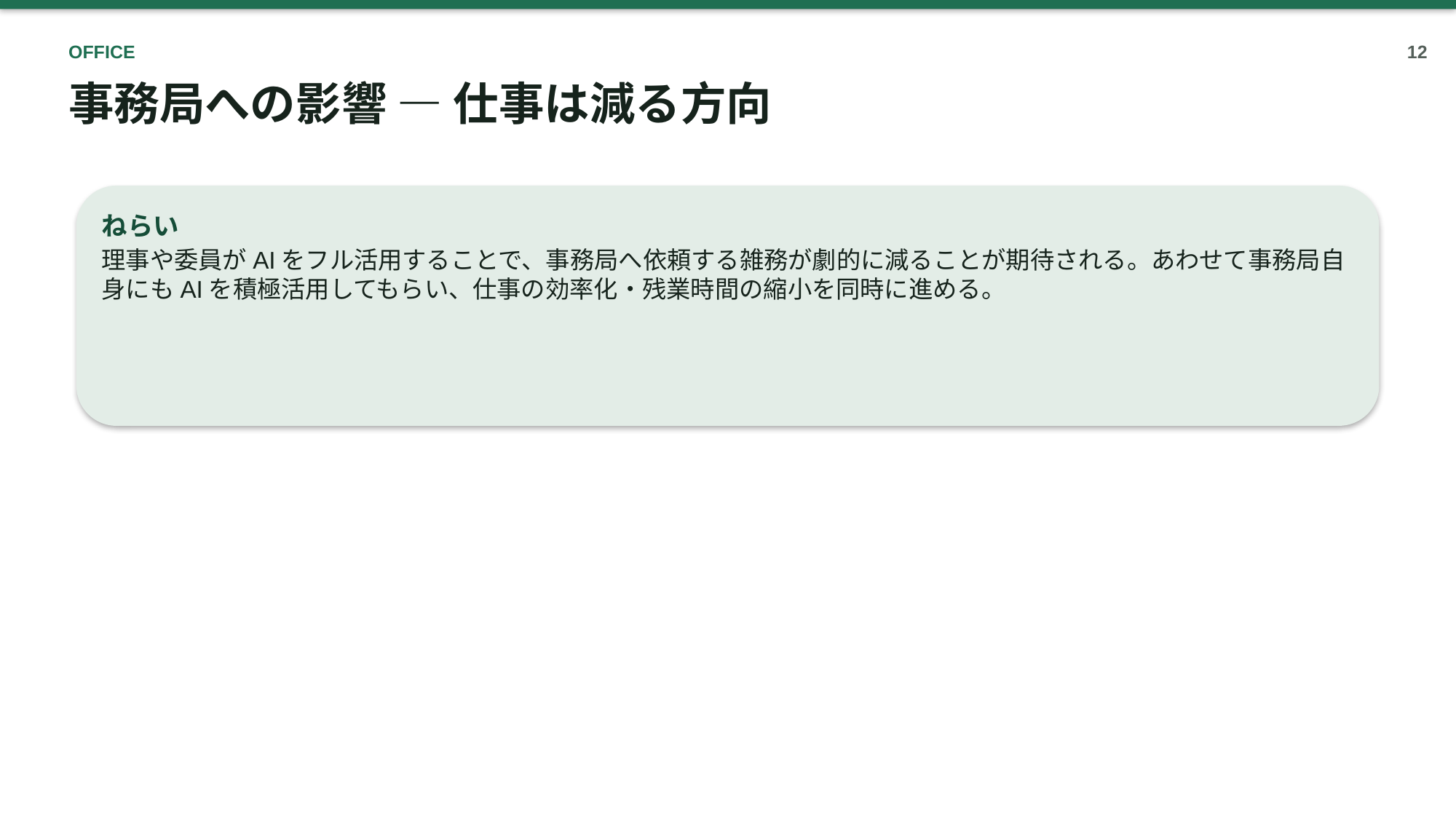

OFFICE
12
事務局への影響 ― 仕事は減る方向
ねらい
理事や委員がAIをフル活用することで、事務局へ依頼する雑務が劇的に減ることが期待される。あわせて事務局自身にもAIを積極活用してもらい、仕事の効率化・残業時間の縮小を同時に進める。